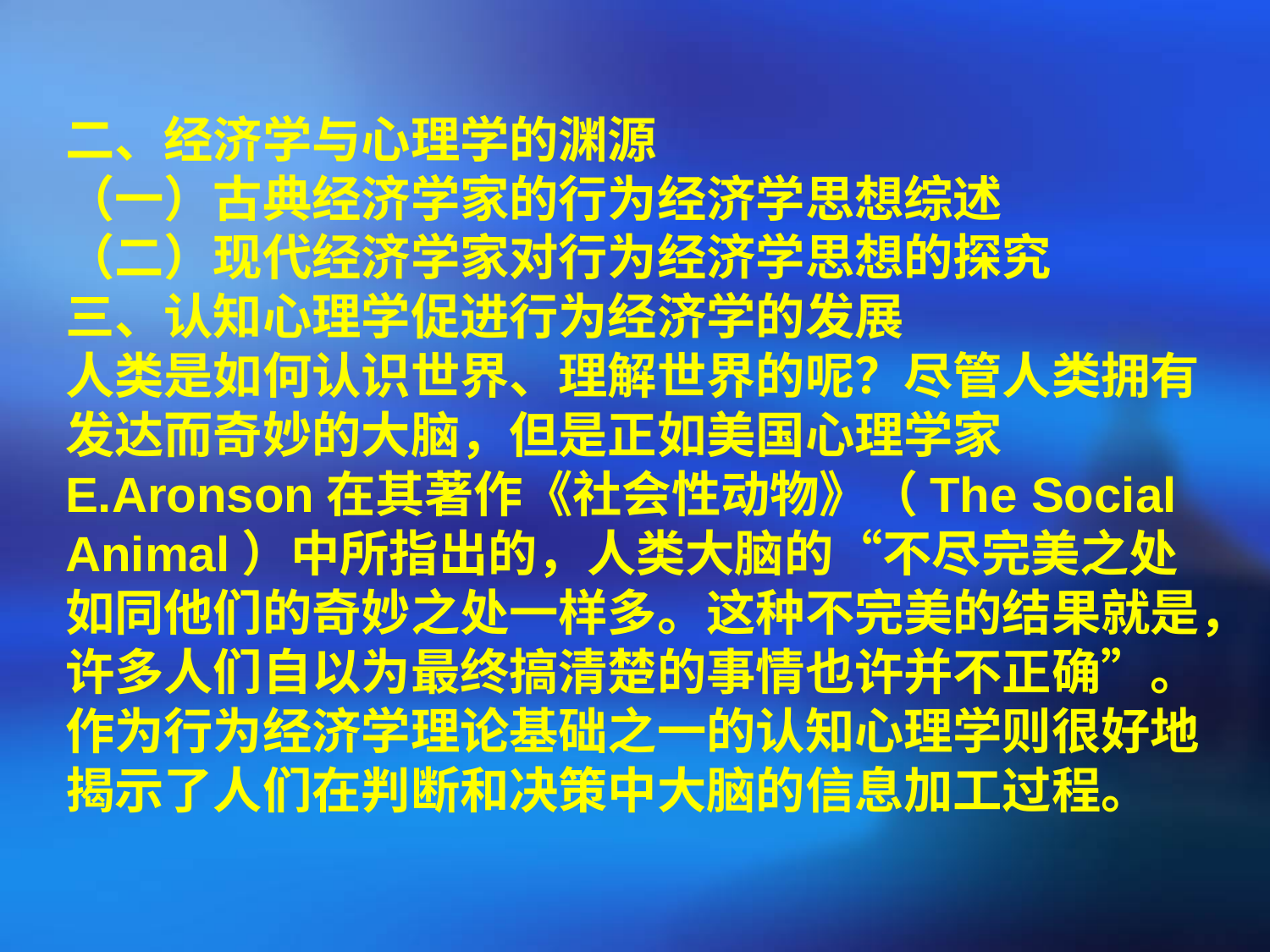

二、经济学与心理学的渊源
（一）古典经济学家的行为经济学思想综述
（二）现代经济学家对行为经济学思想的探究
三、认知心理学促进行为经济学的发展
人类是如何认识世界、理解世界的呢？尽管人类拥有发达而奇妙的大脑，但是正如美国心理学家E.Aronson在其著作《社会性动物》（The Social Animal）中所指出的，人类大脑的“不尽完美之处如同他们的奇妙之处一样多。这种不完美的结果就是，许多人们自以为最终搞清楚的事情也许并不正确”。作为行为经济学理论基础之一的认知心理学则很好地揭示了人们在判断和决策中大脑的信息加工过程。